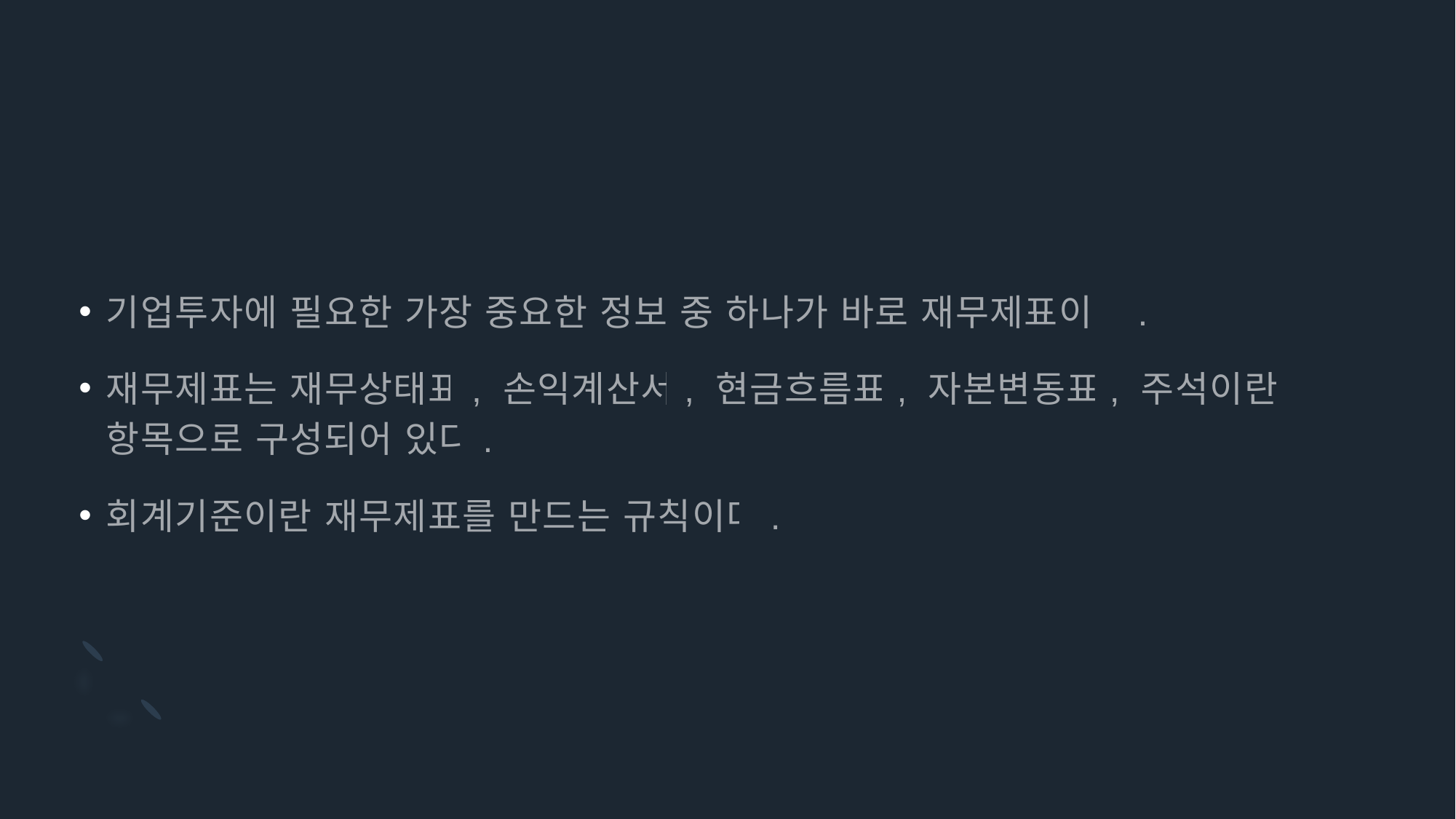

기업투자에 필요한 가장 중요한 정보 중 하나가 바로 재무제표이다.
재무제표는 재무상태표, 손익계산서, 현금흐름표, 자본변동표, 주석이란 항목으로 구성되어 있다.
회계기준이란 재무제표를 만드는 규칙이다.